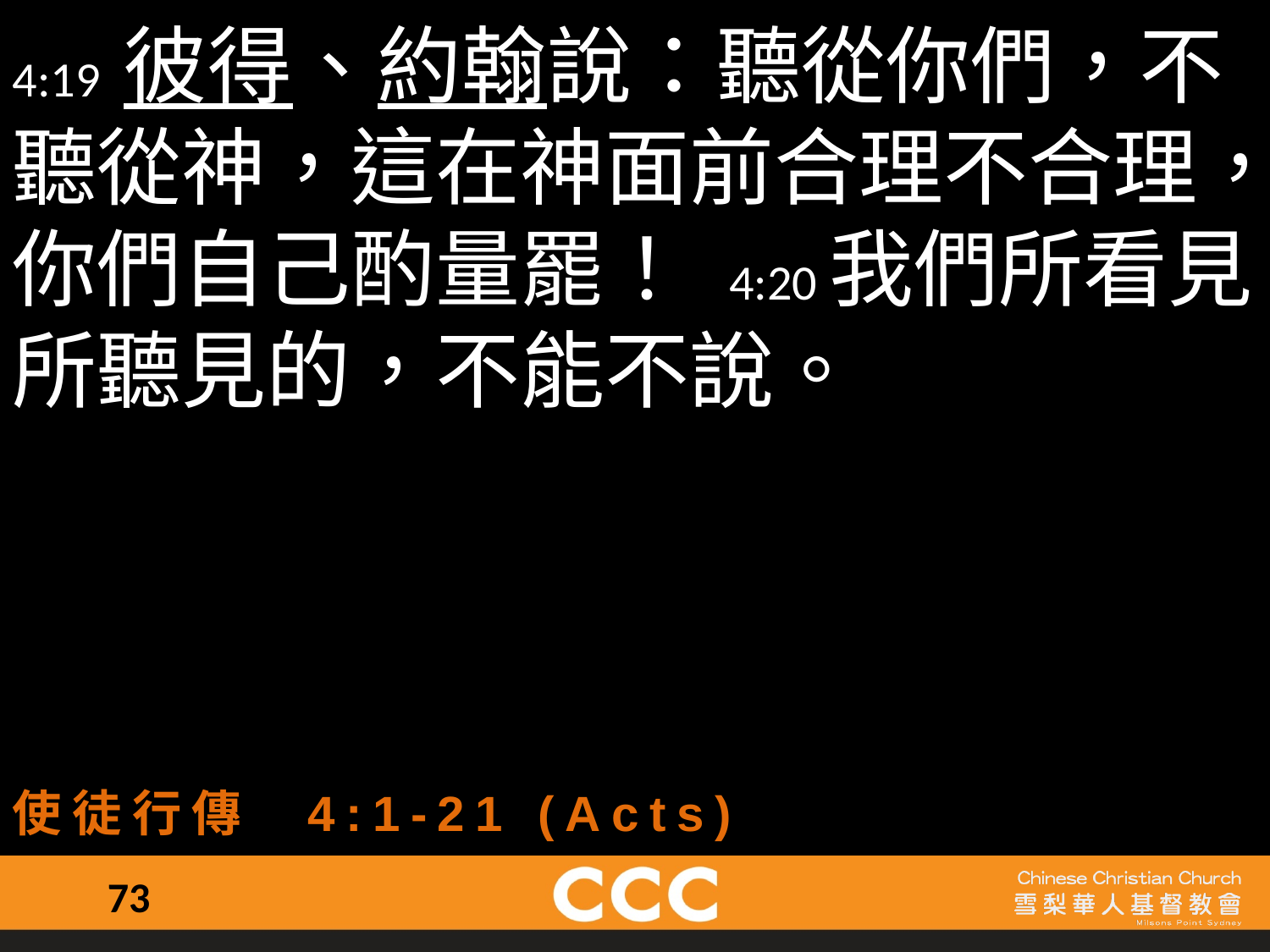

4:19 彼得、約翰說：聽從你們，不聽從神，這在神面前合理不合理，你們自己酌量罷！ 4:20我們所看見所聽見的，不能不說。

使徒行傳  4:1-21 (Acts)
73